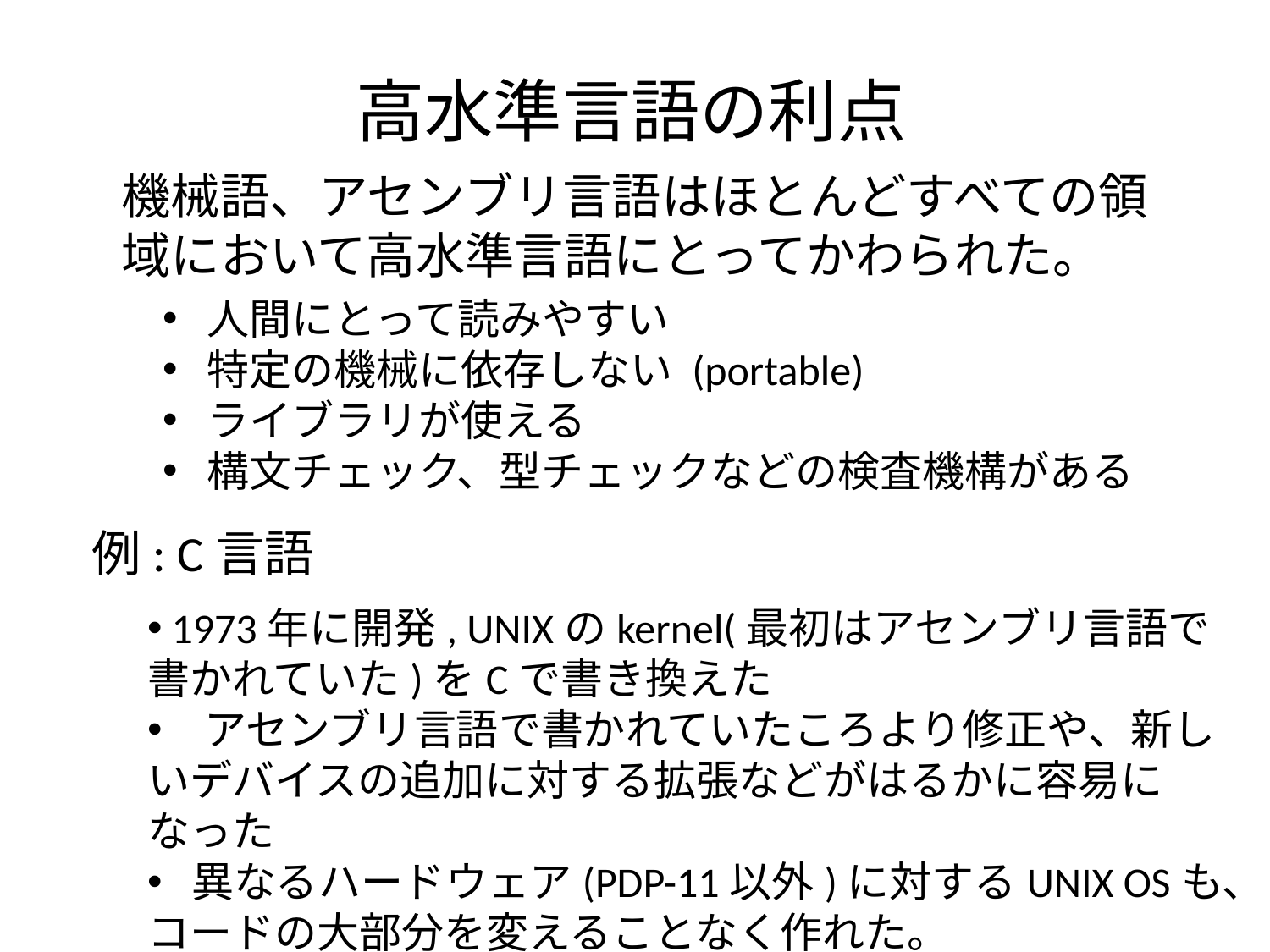

# 高水準言語の利点
機械語、アセンブリ言語はほとんどすべての領域において高水準言語にとってかわられた。
  人間にとって読みやすい
  特定の機械に依存しない (portable)
  ライブラリが使える
  構文チェック、型チェックなどの検査機構がある
例: C言語
 1973年に開発, UNIXのkernel(最初はアセンブリ言語で書かれていた)をCで書き換えた
　アセンブリ言語で書かれていたころより修正や、新しいデバイスの追加に対する拡張などがはるかに容易になった
  異なるハードウェア(PDP-11以外)に対するUNIX OSも、コードの大部分を変えることなく作れた。